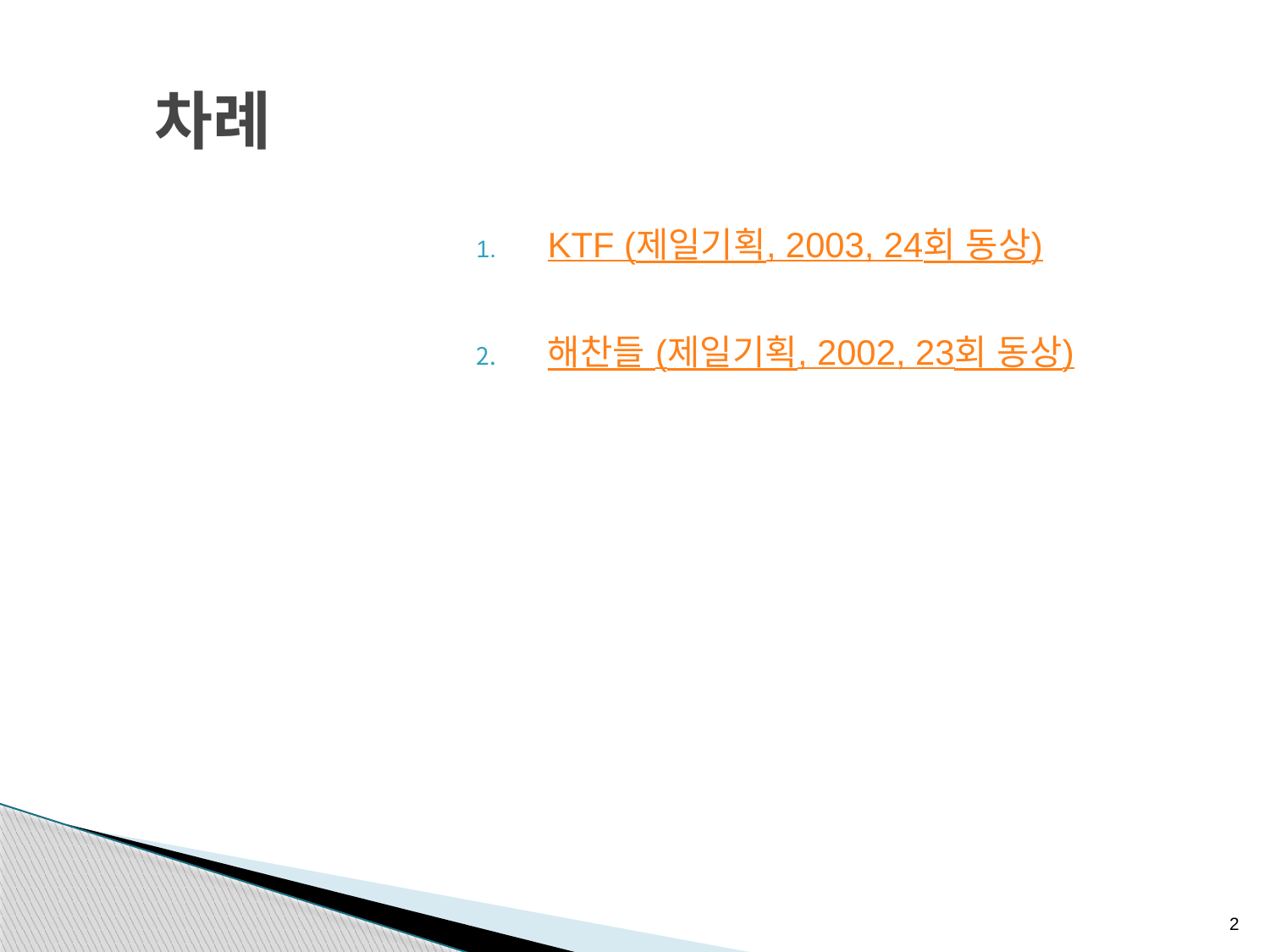

# 차례
KTF (제일기획, 2003, 24회 동상)

해찬들 (제일기획, 2002, 23회 동상)
2